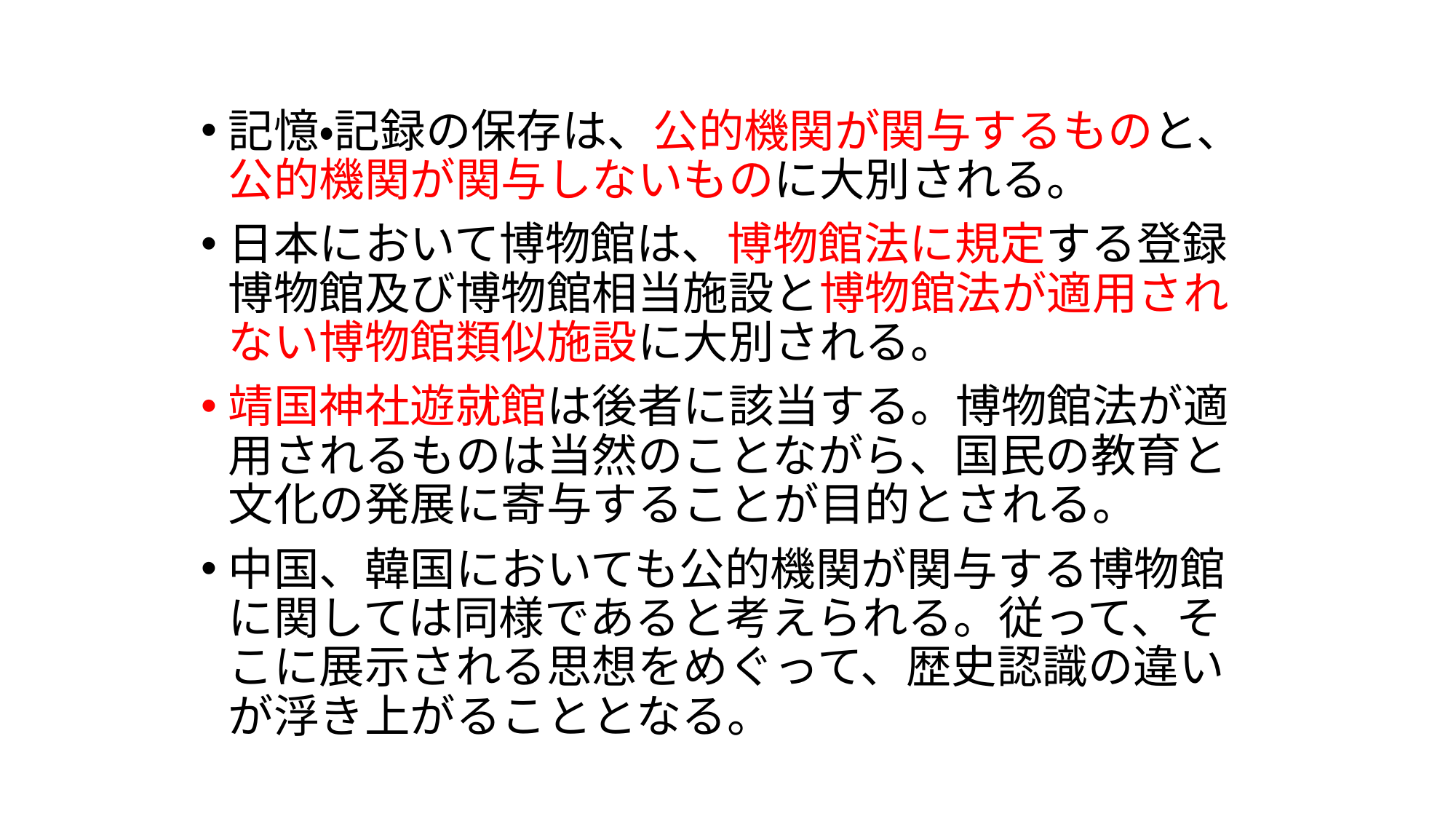

記憶・記録の保存は、公的機関が関与するものと、公的機関が関与しないものに大別される。
日本において博物館は、博物館法に規定する登録博物館及び博物館相当施設と博物館法が適用されない博物館類似施設に大別される。
靖国神社遊就館は後者に該当する。博物館法が適用されるものは当然のことながら、国民の教育と文化の発展に寄与することが目的とされる。
中国、韓国においても公的機関が関与する博物館に関しては同様であると考えられる。従って、そこに展示される思想をめぐって、歴史認識の違いが浮き上がることとなる。